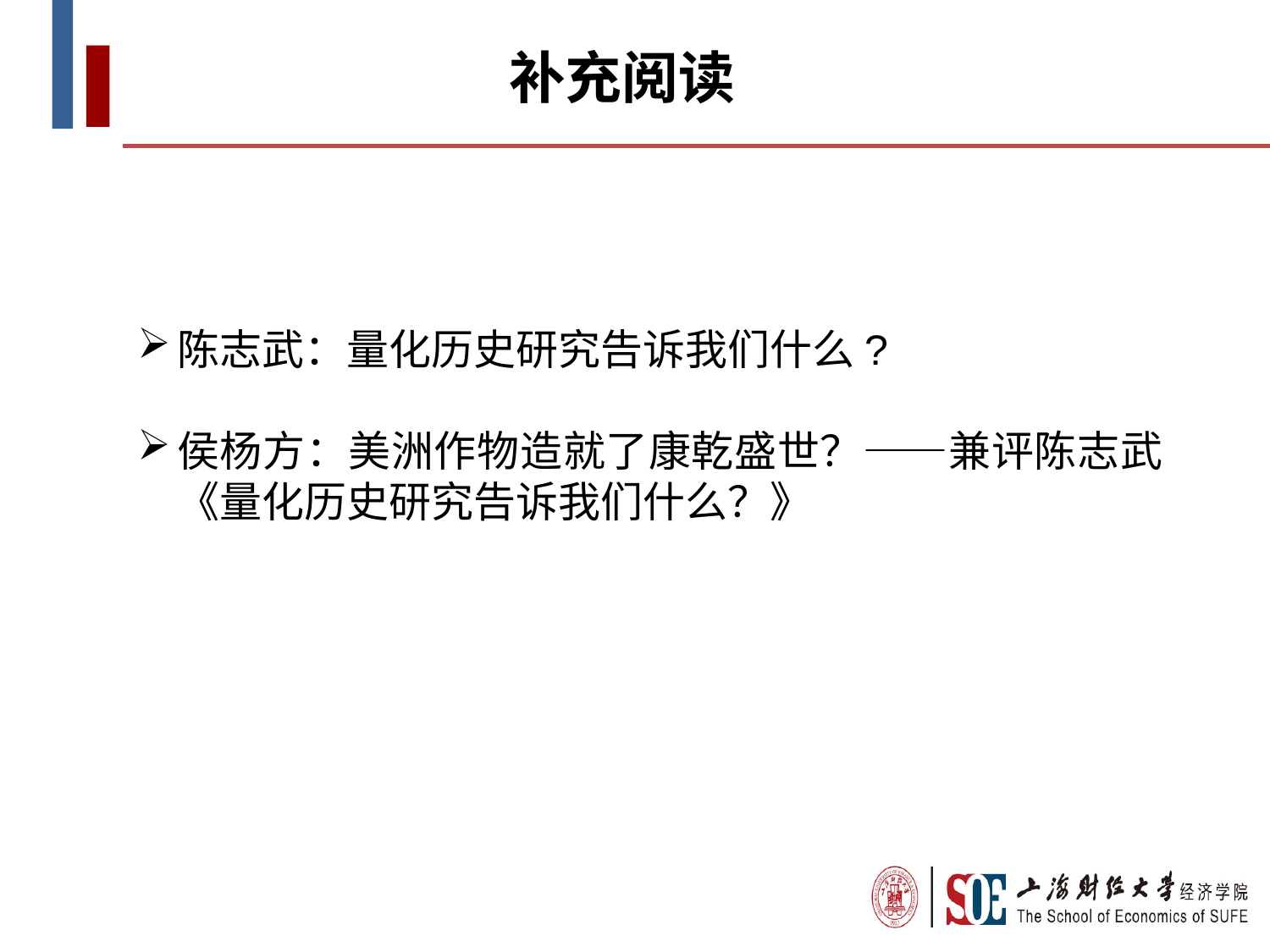

补充阅读

陈志武：量化历史研究告诉我们什么?

侯杨方：美洲作物造就了康乾盛世？——兼评陈志武《量化历史研究告诉我们什么？》